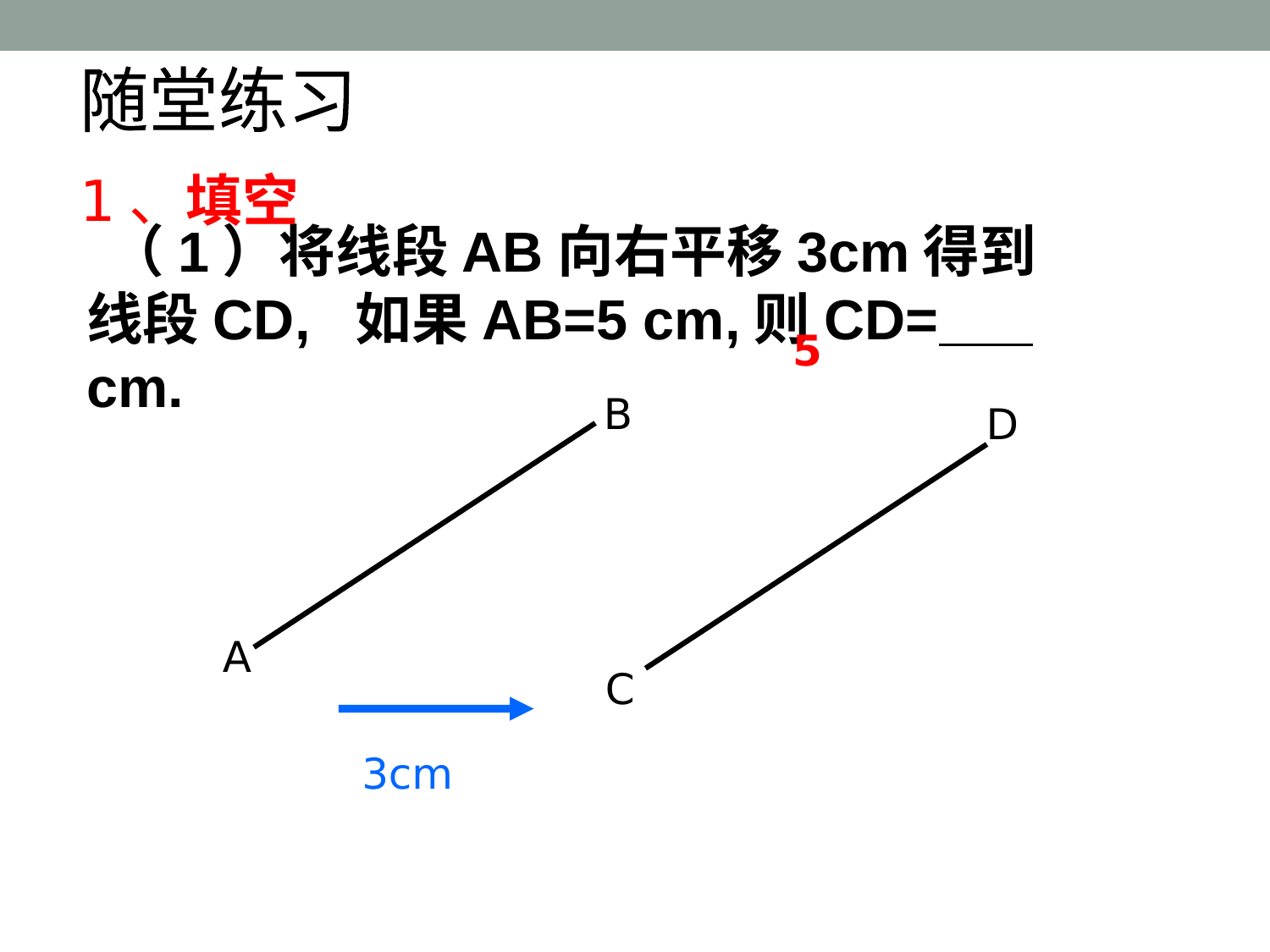

随堂练习
1、填空
（1）将线段AB向右平移3cm得到线段CD,  如果AB=5 cm,则CD=       cm.
5
B
D

A
C

3cm